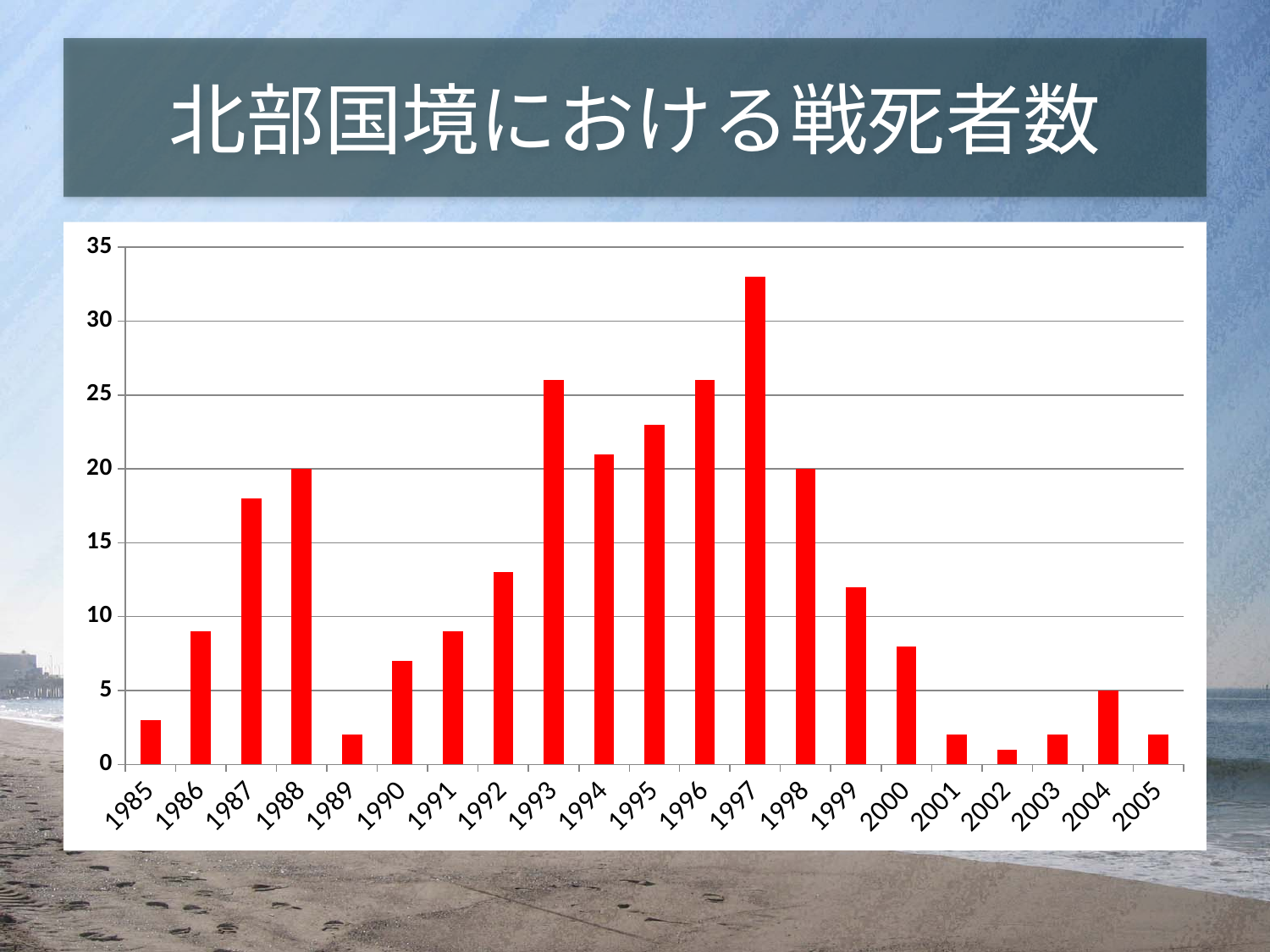

# 北部国境における戦死者数

### Chart

| Category |  |
|---|---|
| 1985 | 3.0 |
| 1986 | 9.0 |
| 1987 | 18.0 |
| 1988 | 20.0 |
| 1989 | 2.0 |
| 1990 | 7.0 |
| 1991 | 9.0 |
| 1992 | 13.0 |
| 1993 | 26.0 |
| 1994 | 21.0 |
| 1995 | 23.0 |
| 1996 | 26.0 |
| 1997 | 33.0 |
| 1998 | 20.0 |
| 1999 | 12.0 |
| 2000 | 8.0 |
| 2001 | 2.0 |
| 2002 | 1.0 |
| 2003 | 2.0 |
| 2004 | 5.0 |
| 2005 | 2.0 |